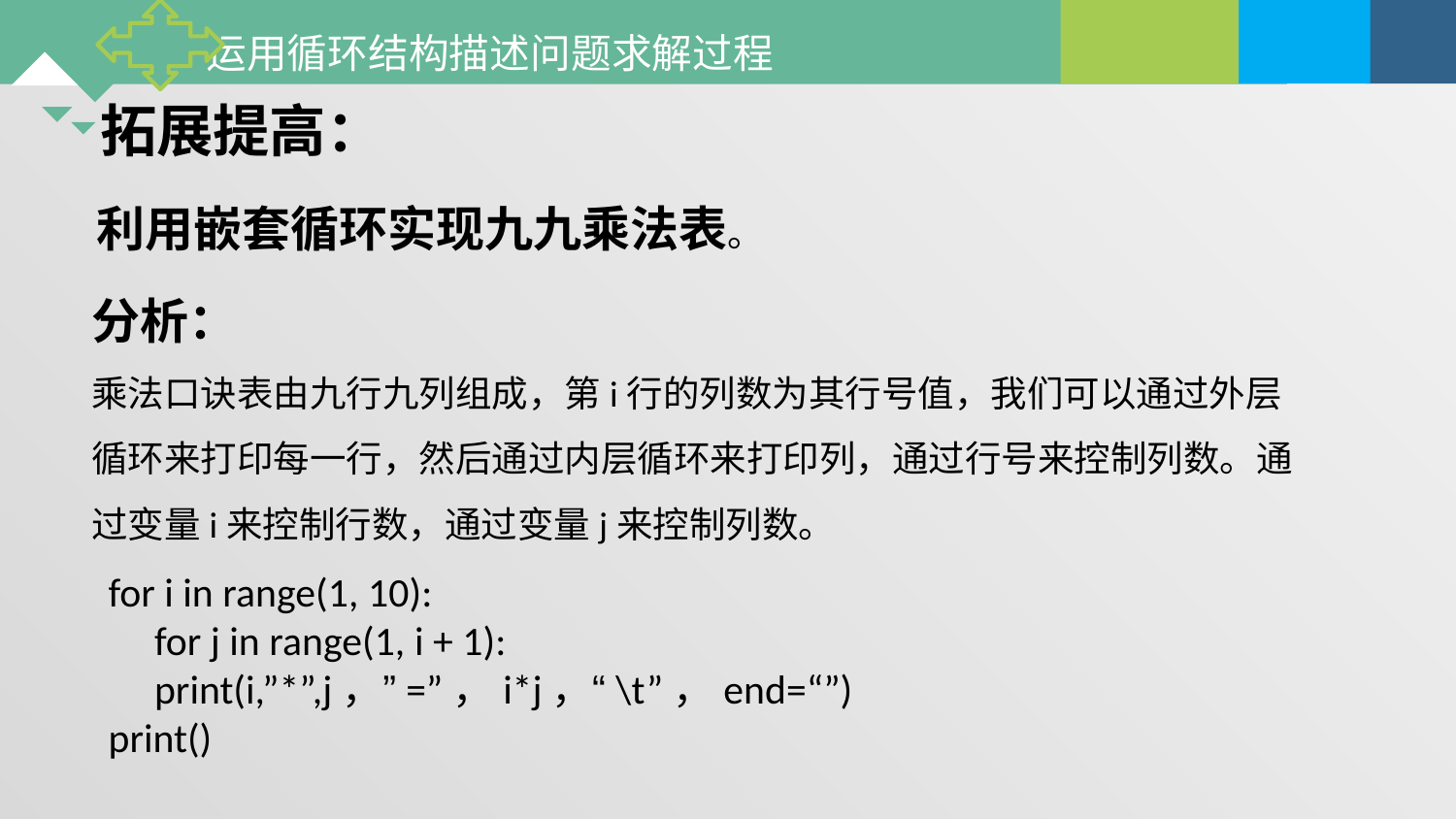

拓展提高：
利用嵌套循环实现九九乘法表。
分析：
乘法口诀表由九行九列组成，第i行的列数为其行号值，我们可以通过外层循环来打印每一行，然后通过内层循环来打印列，通过行号来控制列数。通过变量i来控制行数，通过变量j来控制列数。
for i in range(1, 10):
     for j in range(1, i + 1):
     print(i,”*”,j，”=”，i*j，“\t”，end=“”)
print()